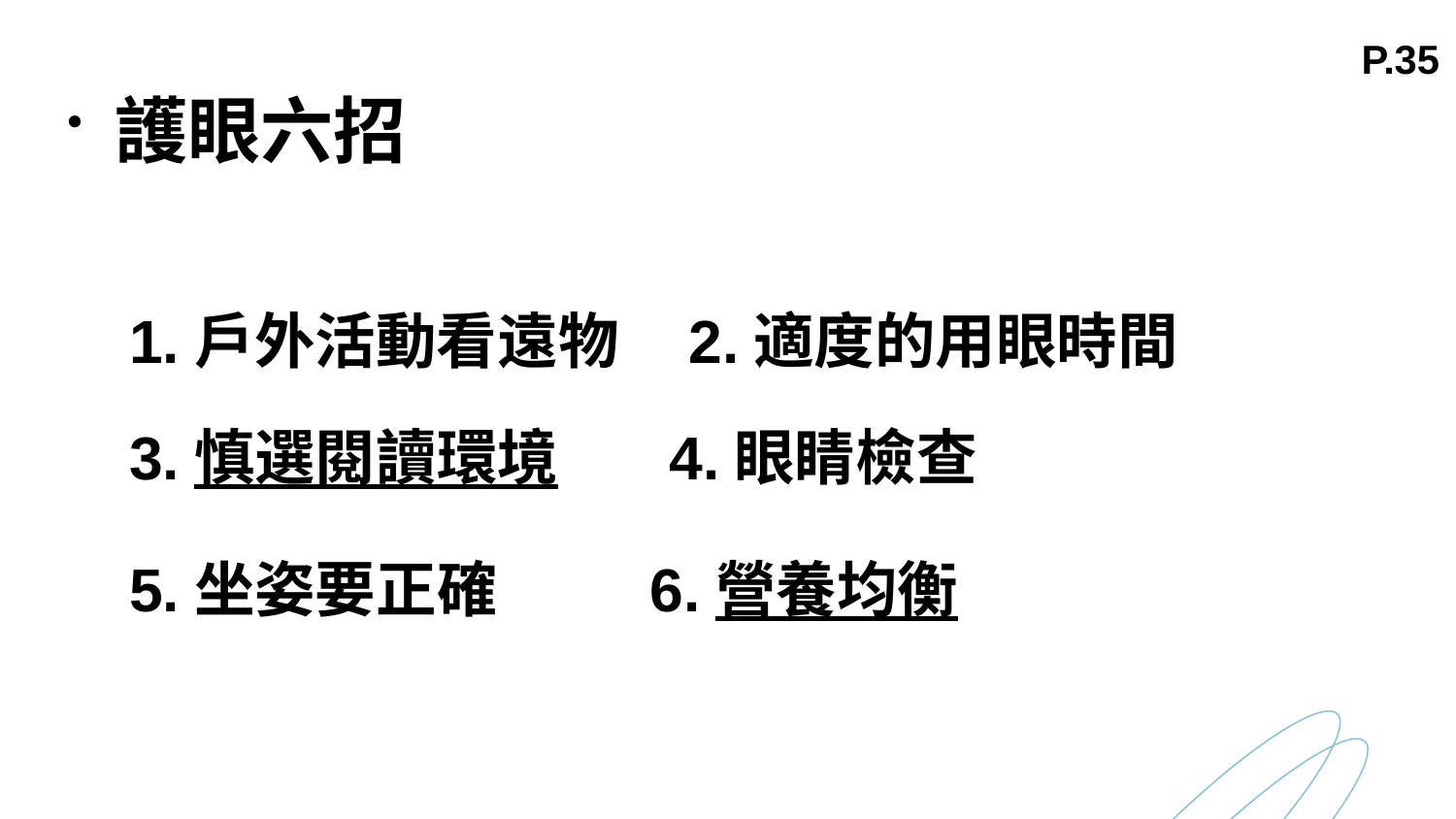

P.35
# 護眼六招
1.戶外活動看遠物    2.適度的用眼時間
3.慎選閱讀環境       4.眼睛檢查
5.坐姿要正確          6.營養均衡